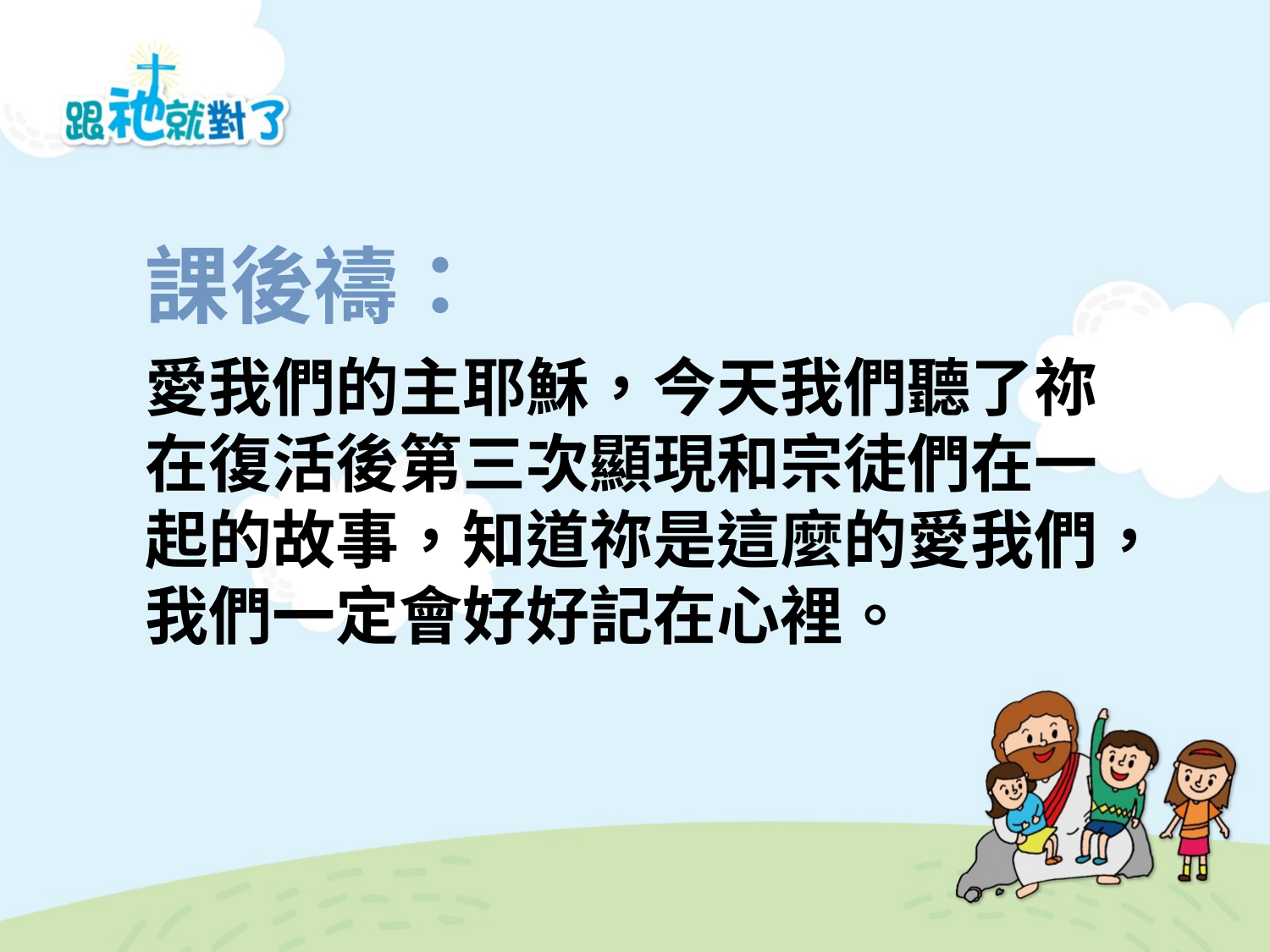

課後禱：
愛我們的主耶穌，今天我們聽了祢在復活後第三次顯現和宗徒們在一起的故事，知道祢是這麼的愛我們，我們一定會好好記在心裡。